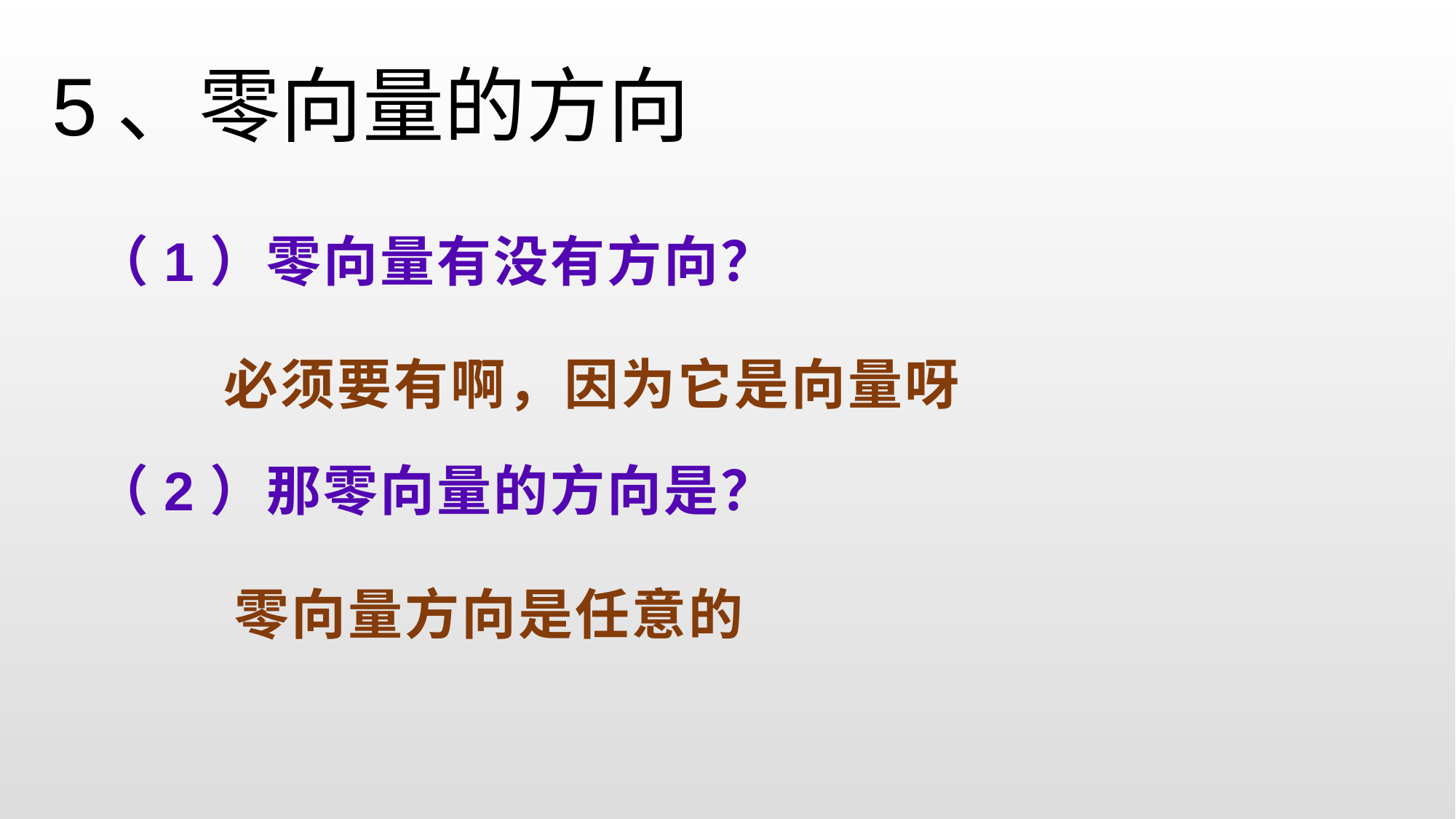

5、零向量的方向
（1）零向量有没有方向？
必须要有啊，因为它是向量呀
（2）那零向量的方向是？
零向量方向是任意的